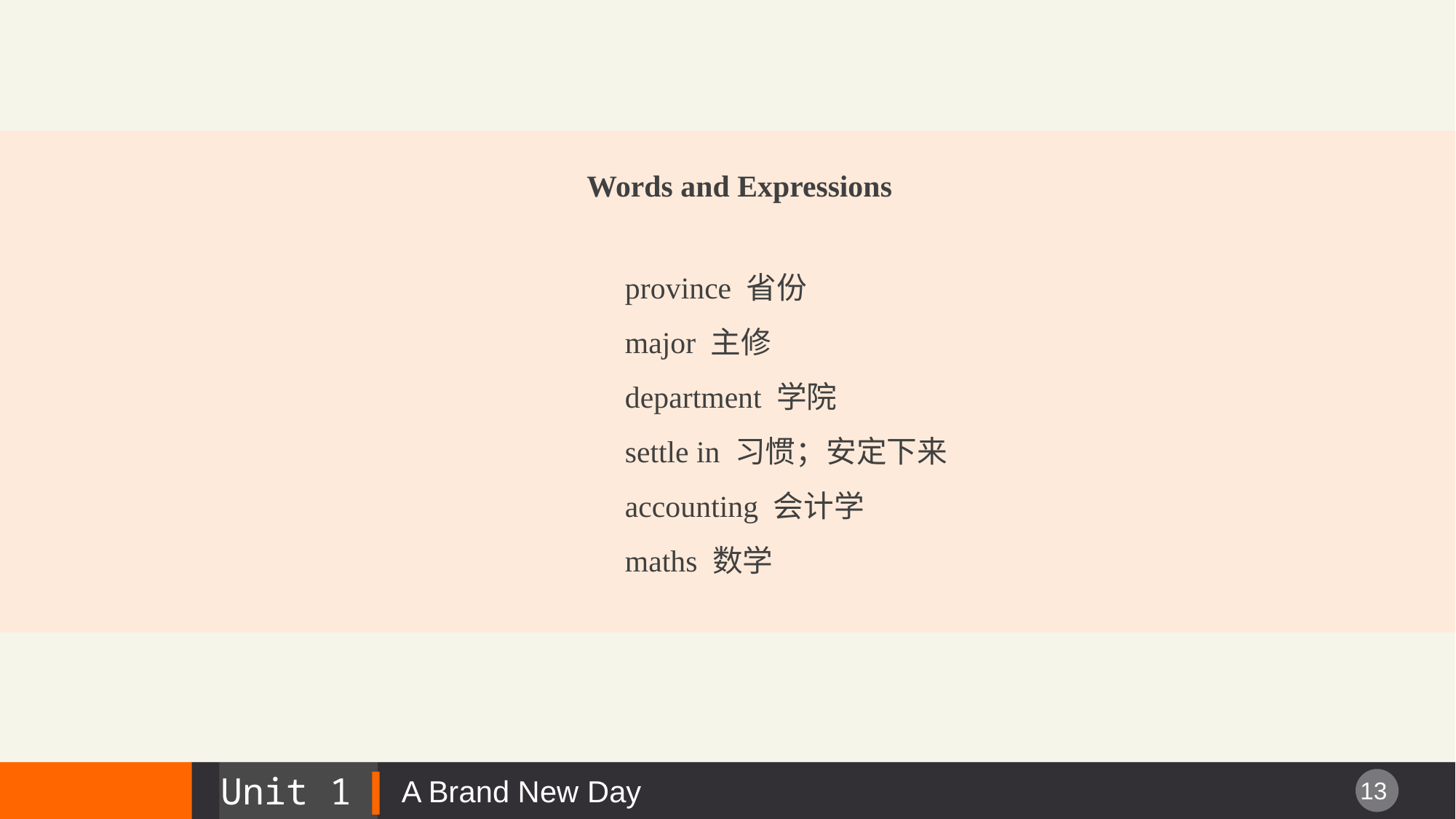

Words and Expressions

        province 省份
        major 主修
        department 学院
        settle in 习惯；安定下来
        accounting 会计学
        maths 数学